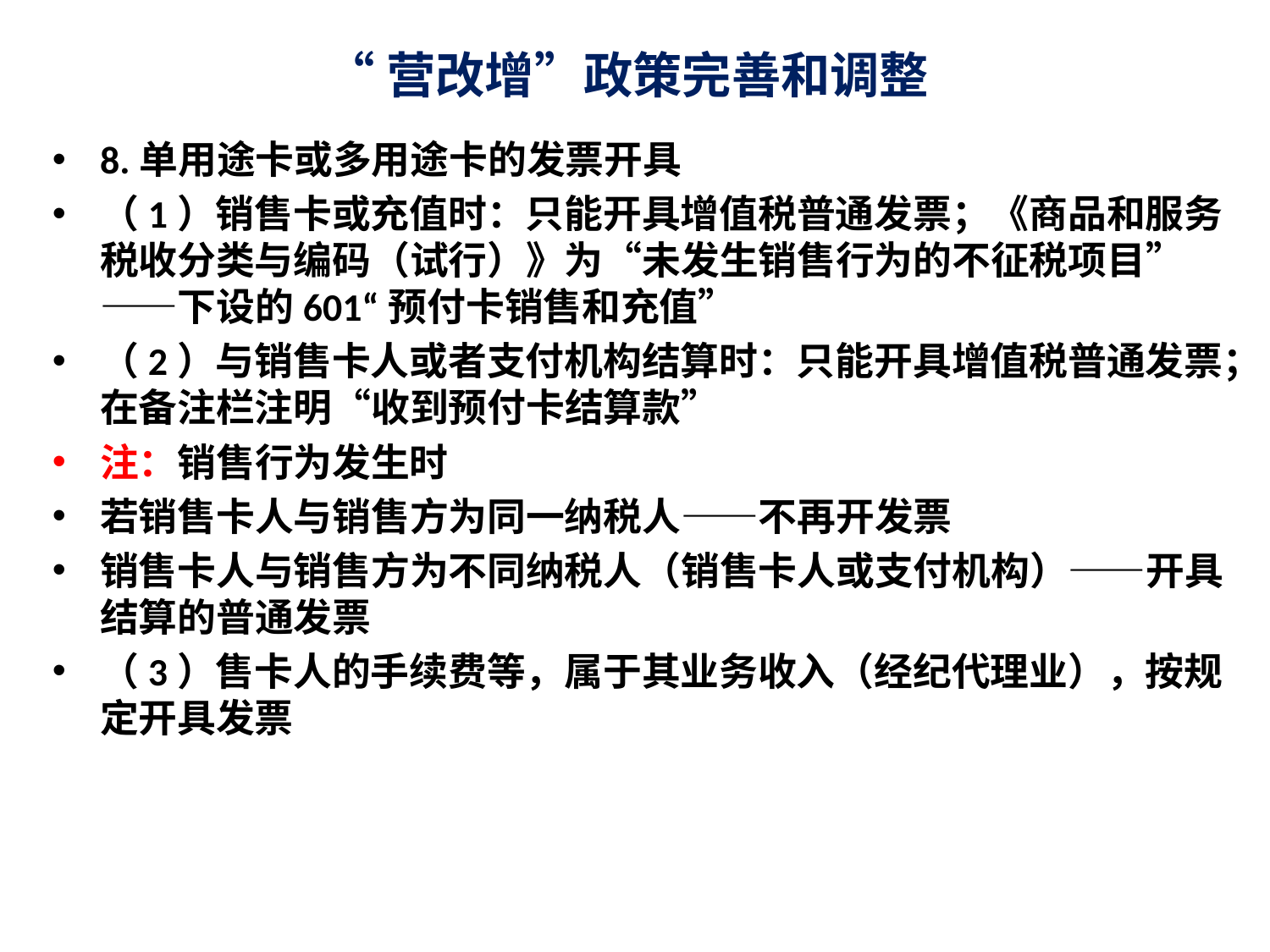

# “营改增”政策完善和调整
8.单用途卡或多用途卡的发票开具
（1）销售卡或充值时：只能开具增值税普通发票；《商品和服务税收分类与编码（试行）》为“未发生销售行为的不征税项目”——下设的601“预付卡销售和充值”
（2）与销售卡人或者支付机构结算时：只能开具增值税普通发票；在备注栏注明“收到预付卡结算款”
注：销售行为发生时
若销售卡人与销售方为同一纳税人——不再开发票
销售卡人与销售方为不同纳税人（销售卡人或支付机构）——开具结算的普通发票
（3）售卡人的手续费等，属于其业务收入（经纪代理业），按规定开具发票